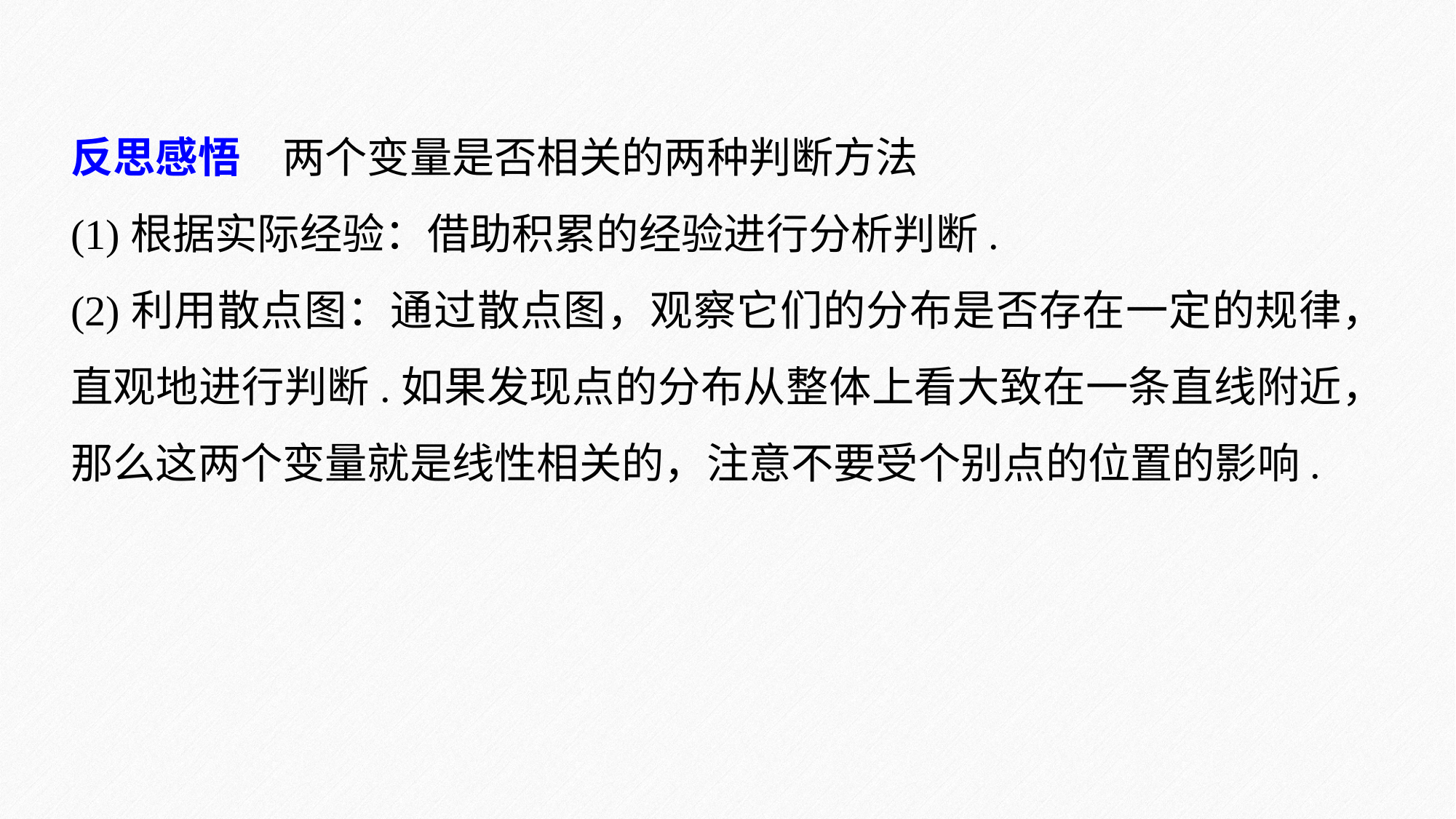

反思感悟　两个变量是否相关的两种判断方法
(1)根据实际经验：借助积累的经验进行分析判断.
(2)利用散点图：通过散点图，观察它们的分布是否存在一定的规律，直观地进行判断.如果发现点的分布从整体上看大致在一条直线附近，那么这两个变量就是线性相关的，注意不要受个别点的位置的影响.